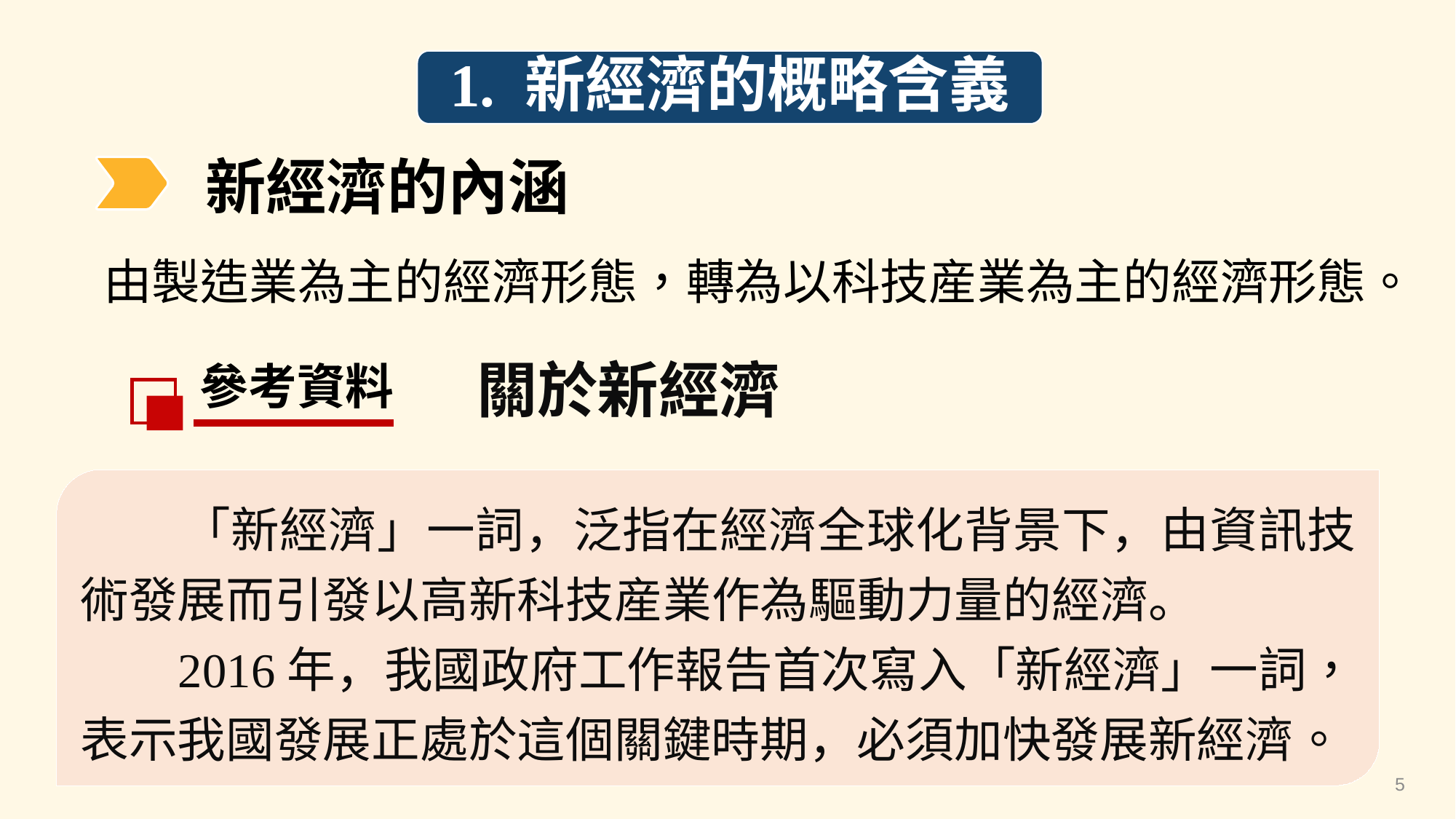

1. 新經濟的概略含義
新經濟的內涵

  由製造業為主的經濟形態，轉為以科技産業為主的經濟形態。
關於新經濟
參考資料

        「新經濟」一詞，泛指在經濟全球化背景下，由資訊技術發展而引發以高新科技産業作為驅動力量的經濟。
        2016年，我國政府工作報告首次寫入「新經濟」一詞，表示我國發展正處於這個關鍵時期，必須加快發展新經濟。